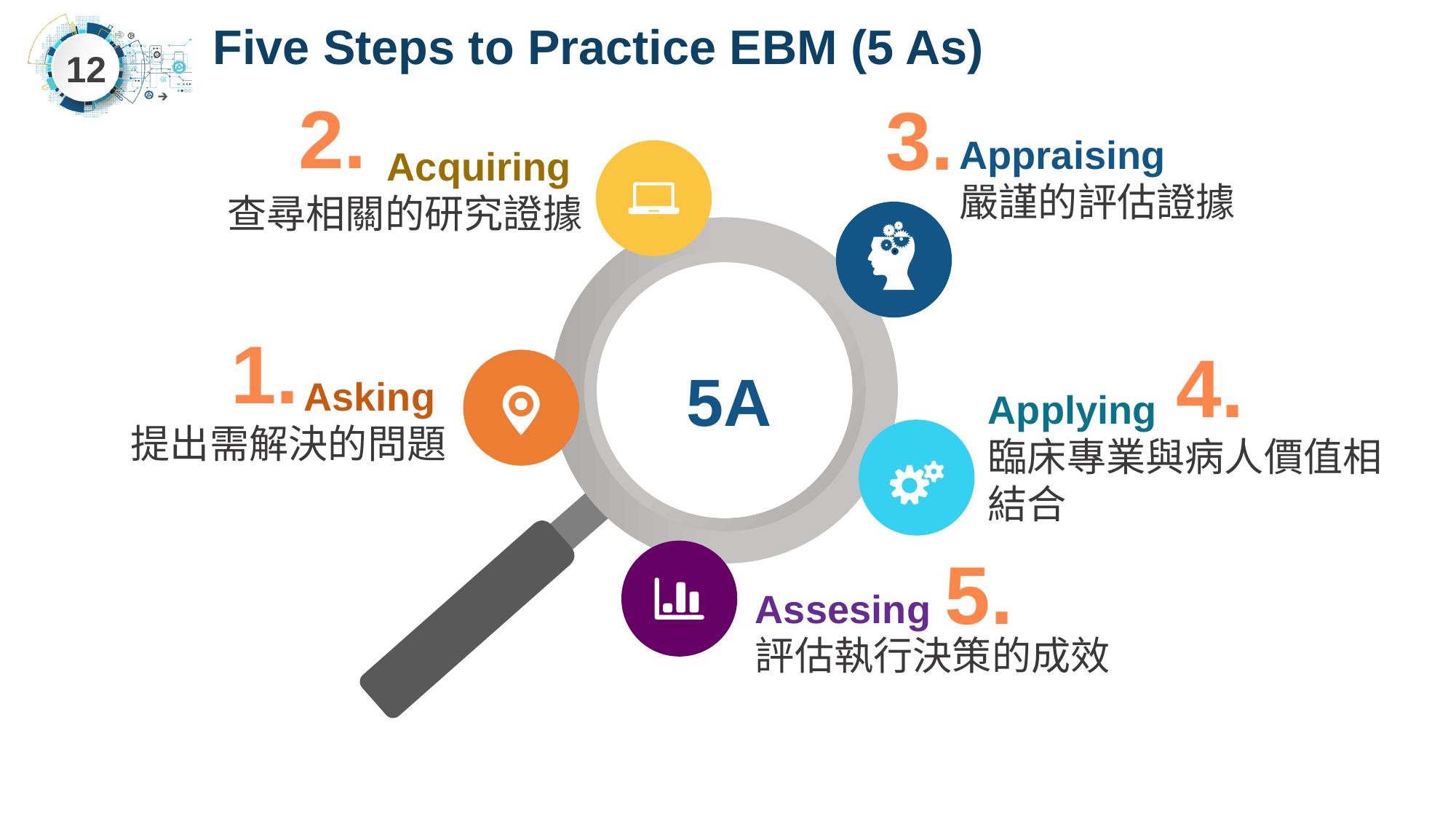

# Five Steps to Practice EBM (5 As)
2.
3.
Appraising
嚴謹的評估證據

Acquiring
查尋相關的研究證據

1.
4.

5A
Asking
提出需解決的問題
Applying
臨床專業與病人價值相結合

5.
Assesing
評估執行決策的成效